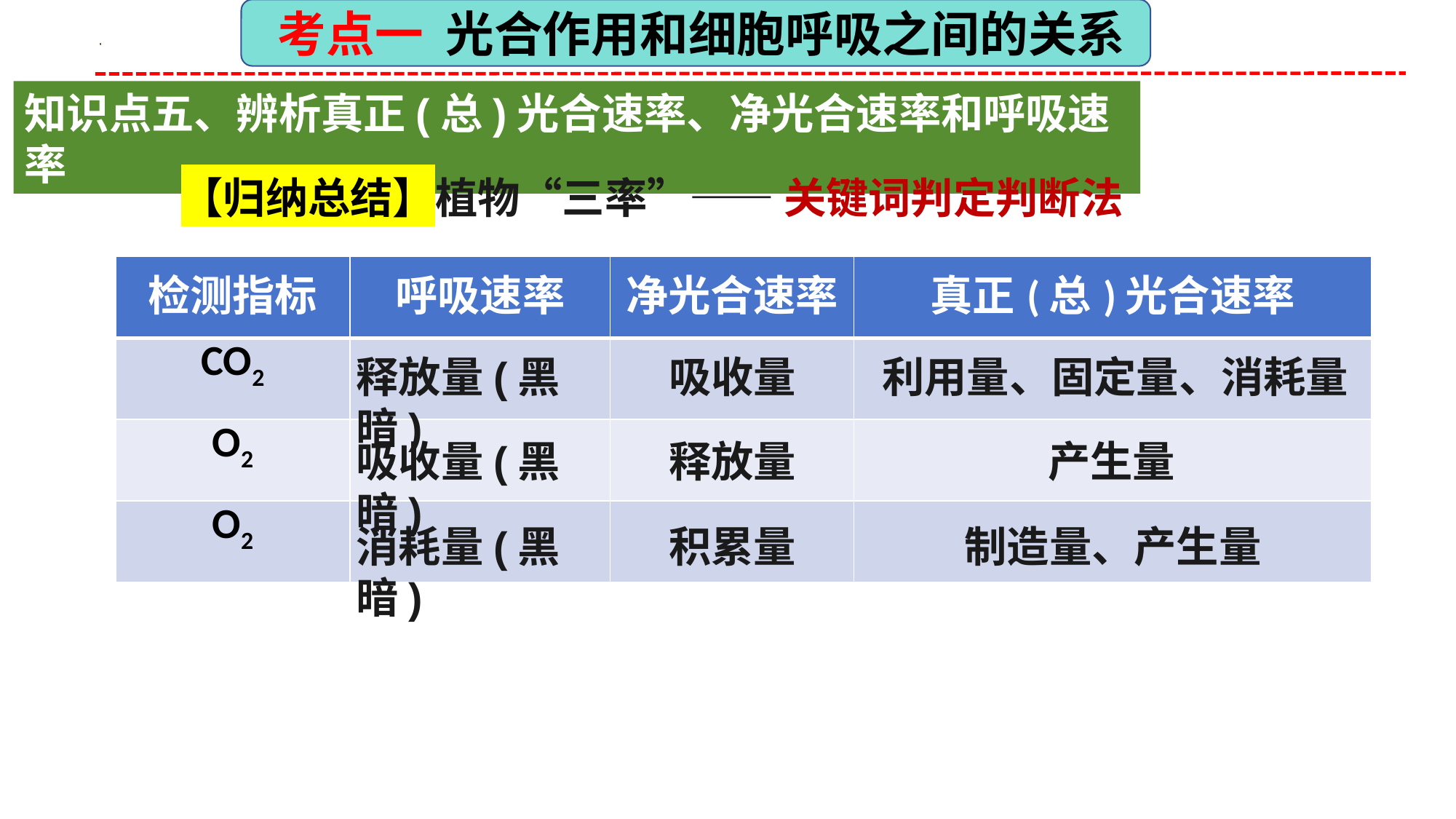

考点一  光合作用和细胞呼吸之间的关系
知识点五、辨析真正(总)光合速率、净光合速率和呼吸速率
【归纳总结】植物“三率”—— 关键词判定判断法
| 检测指标 | 呼吸速率 | 净光合速率 | 真正(总)光合速率 |
| --- | --- | --- | --- |
| CO2 |  |  |  |
| O2 |  |  |  |
| O2 |  |  |  |
释放量(黑暗)
吸收量
利用量、固定量、消耗量
吸收量(黑暗)
释放量
产生量
消耗量(黑暗)
积累量
制造量、产生量